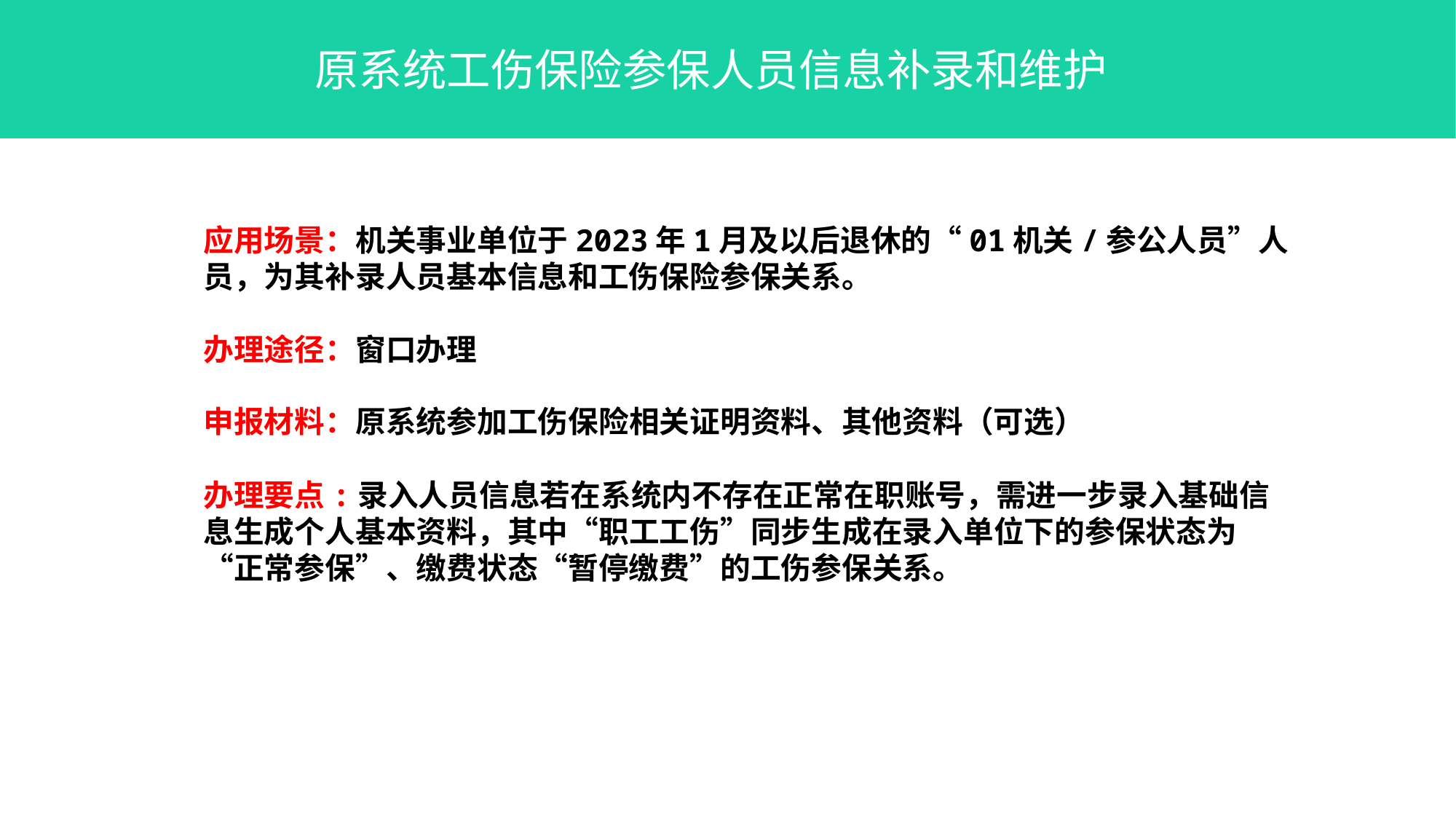

原系统工伤保险参保人员信息补录和维护
应用场景：机关事业单位于2023年1月及以后退休的“01机关/参公人员”人员，为其补录人员基本信息和工伤保险参保关系。

办理途径：窗口办理

申报材料：原系统参加工伤保险相关证明资料、其他资料（可选）

办理要点:录入人员信息若在系统内不存在正常在职账号，需进一步录入基础信息生成个人基本资料，其中“职工工伤”同步生成在录入单位下的参保状态为“正常参保”、缴费状态“暂停缴费”的工伤参保关系。